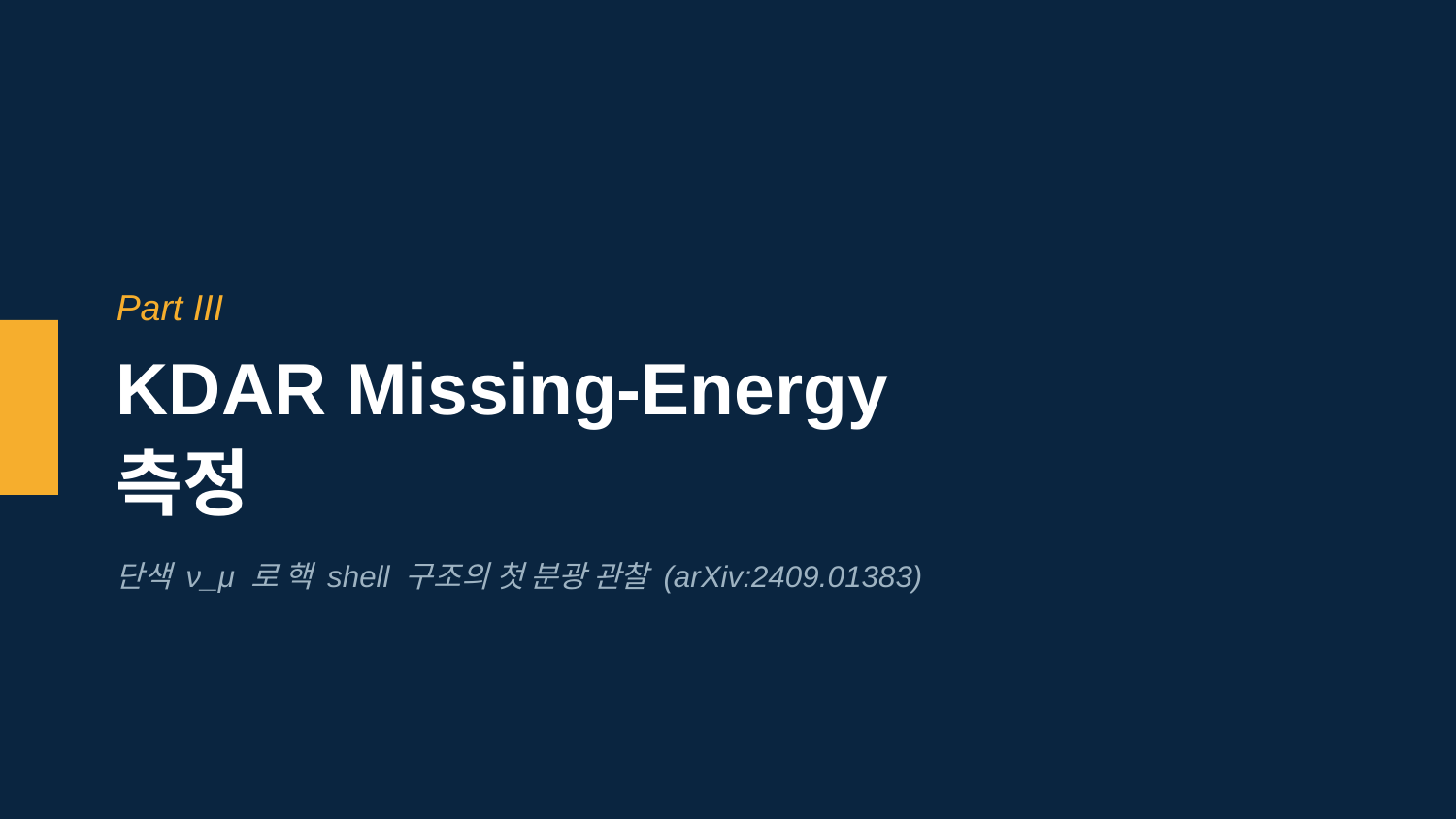

Part III

KDAR Missing-Energy
측정
단색 ν_μ 로 핵 shell 구조의 첫 분광 관찰 (arXiv:2409.01383)